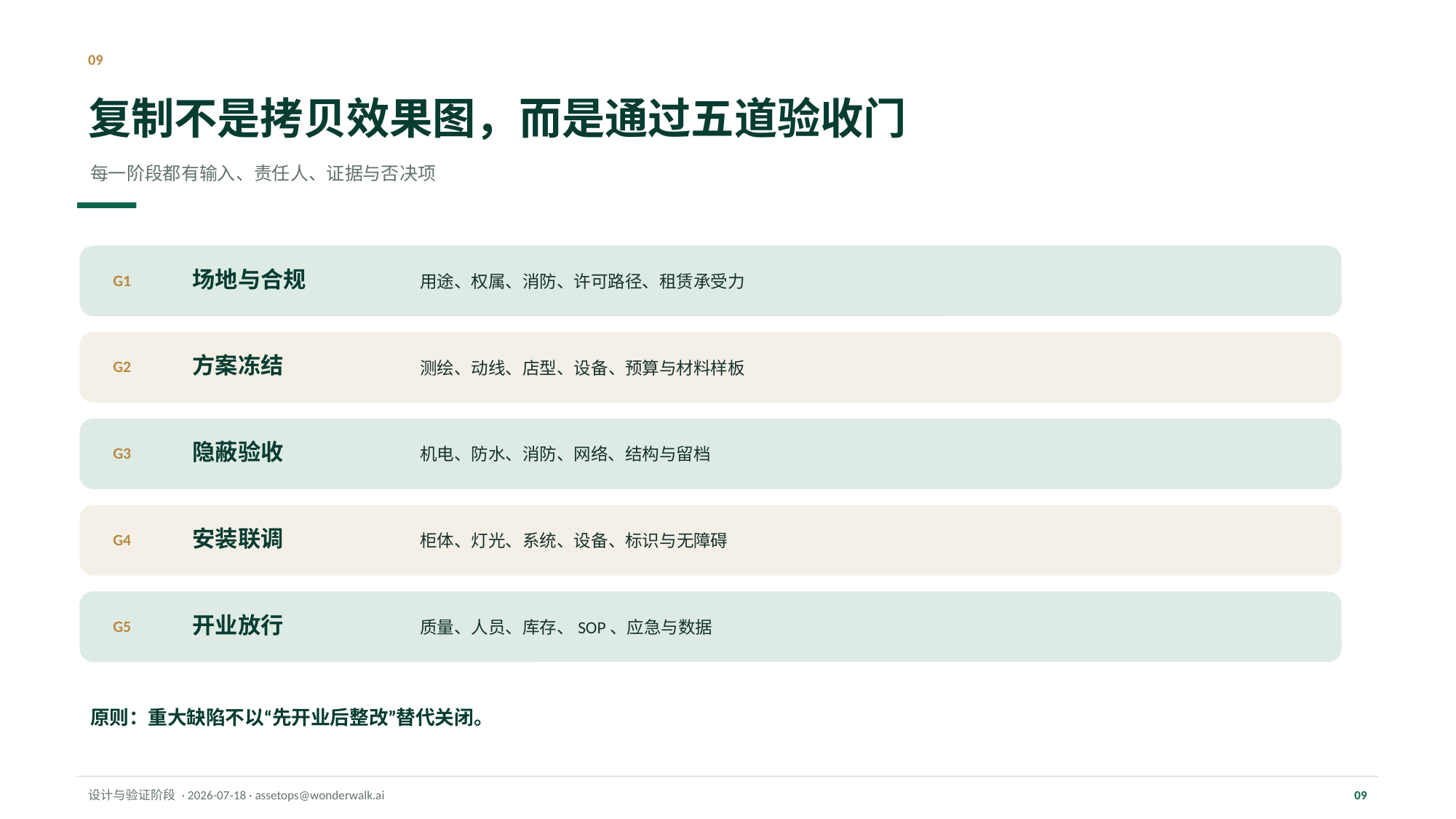

09
复制不是拷贝效果图，而是通过五道验收门
每一阶段都有输入、责任人、证据与否决项

场地与合规
用途、权属、消防、许可路径、租赁承受力
G1

方案冻结
测绘、动线、店型、设备、预算与材料样板
G2

隐蔽验收
机电、防水、消防、网络、结构与留档
G3

安装联调
柜体、灯光、系统、设备、标识与无障碍
G4

开业放行
质量、人员、库存、SOP、应急与数据
G5
原则：重大缺陷不以“先开业后整改”替代关闭。

设计与验证阶段 · 2026-07-18 · assetops@wonderwalk.ai
09